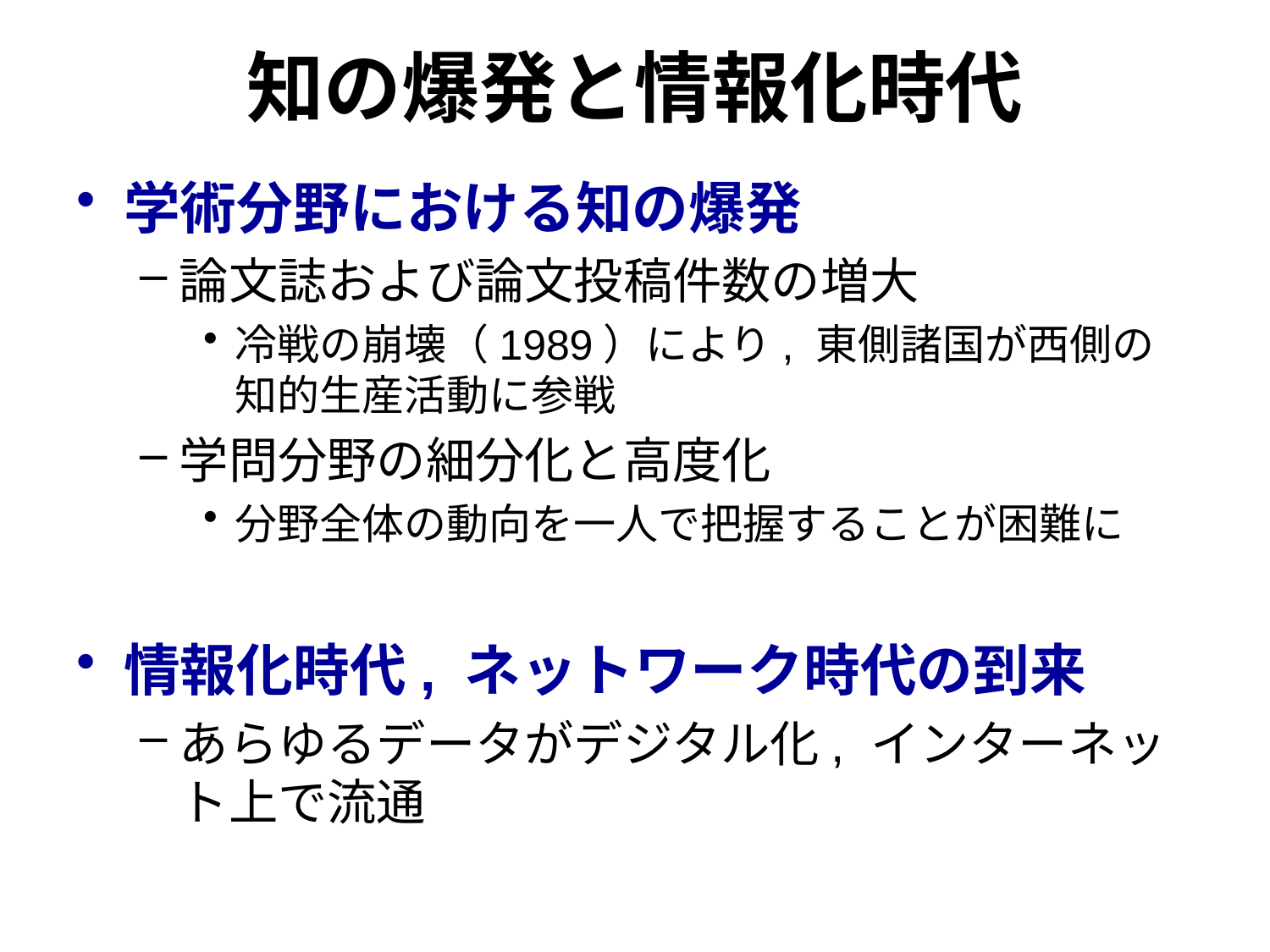

# 知の爆発と情報化時代
学術分野における知の爆発
論文誌および論文投稿件数の増大
冷戦の崩壊（1989）により, 東側諸国が西側の知的生産活動に参戦
学問分野の細分化と高度化
分野全体の動向を一人で把握することが困難に

情報化時代, ネットワーク時代の到来
あらゆるデータがデジタル化, インターネット上で流通